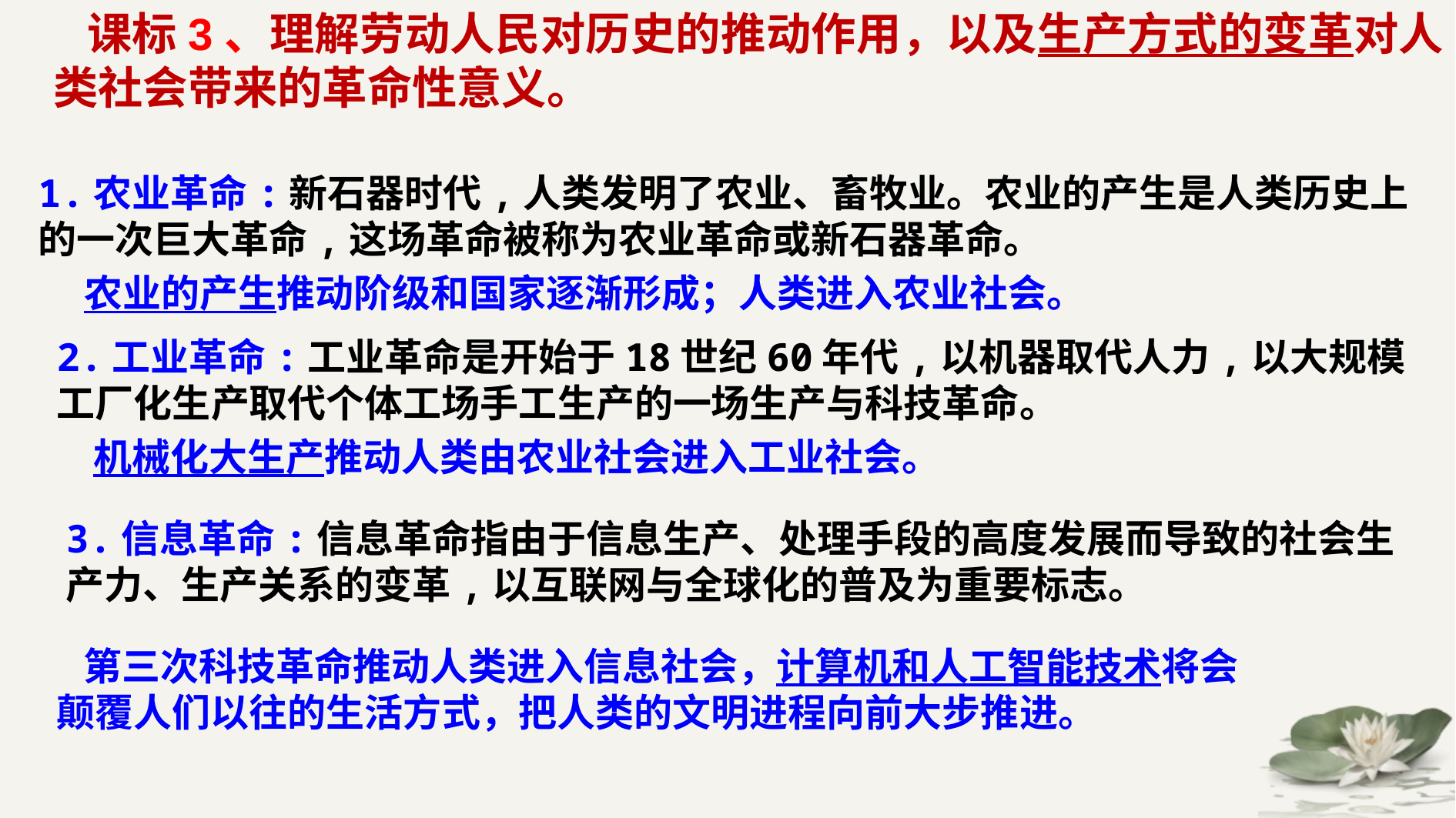

课标3、理解劳动人民对历史的推动作用，以及生产方式的变革对人类社会带来的革命性意义。
1.农业革命:新石器时代,人类发明了农业、畜牧业。农业的产生是人类历史上的一次巨大革命,这场革命被称为农业革命或新石器革命。

农业的产生推动阶级和国家逐渐形成；人类进入农业社会。
2.工业革命:工业革命是开始于18世纪60年代,以机器取代人力,以大规模工厂化生产取代个体工场手工生产的一场生产与科技革命。

机械化大生产推动人类由农业社会进入工业社会。
3.信息革命:信息革命指由于信息生产、处理手段的高度发展而导致的社会生产力、生产关系的变革,以互联网与全球化的普及为重要标志。

  第三次科技革命推动人类进入信息社会，计算机和人工智能技术将会颠覆人们以往的生活方式，把人类的文明进程向前大步推进。